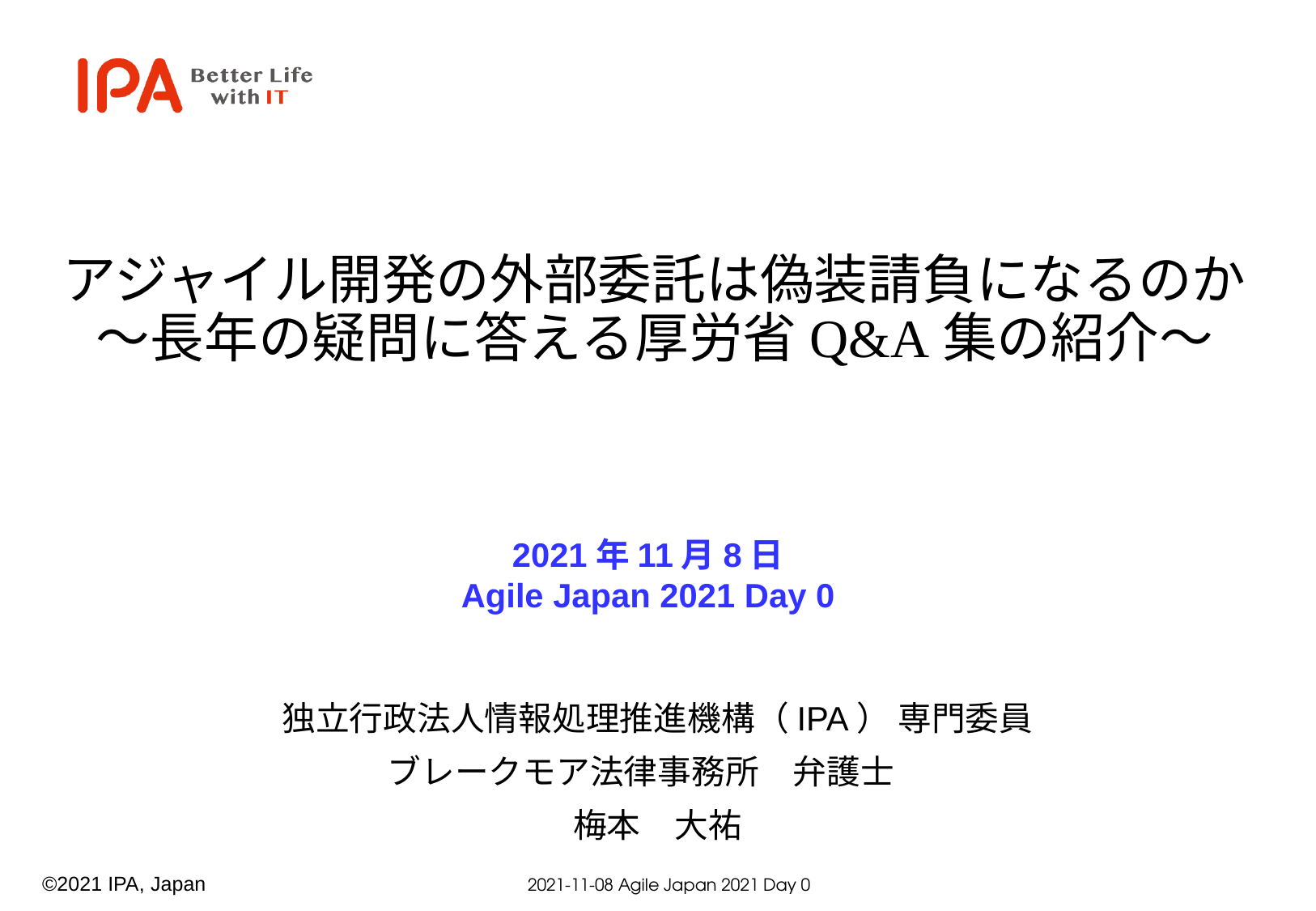

# アジャイル開発の外部委託は偽装請負になるのか ～長年の疑問に答える厚労省Q&A集の紹介～
2021年11月8日
Agile Japan 2021 Day 0
独立行政法人情報処理推進機構（IPA） 専門委員
ブレークモア法律事務所　弁護士
梅本　大祐